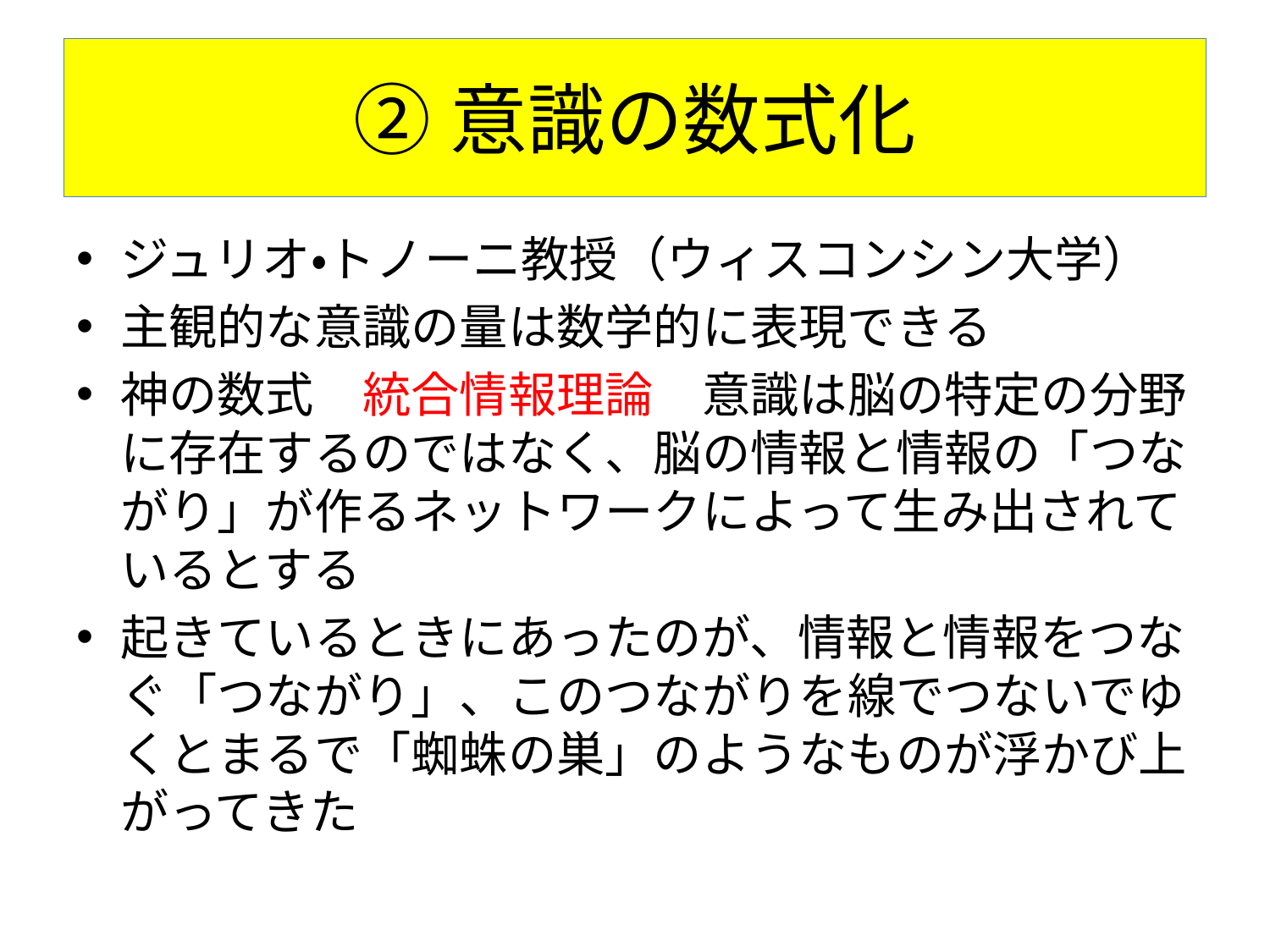

# ②意識の数式化
ジュリオ・トノーニ教授（ウィスコンシン大学）
主観的な意識の量は数学的に表現できる
神の数式　統合情報理論　意識は脳の特定の分野に存在するのではなく、脳の情報と情報の「つながり」が作るネットワークによって生み出されているとする
起きているときにあったのが、情報と情報をつなぐ「つながり」、このつながりを線でつないでゆくとまるで「蜘蛛の巣」のようなものが浮かび上がってきた